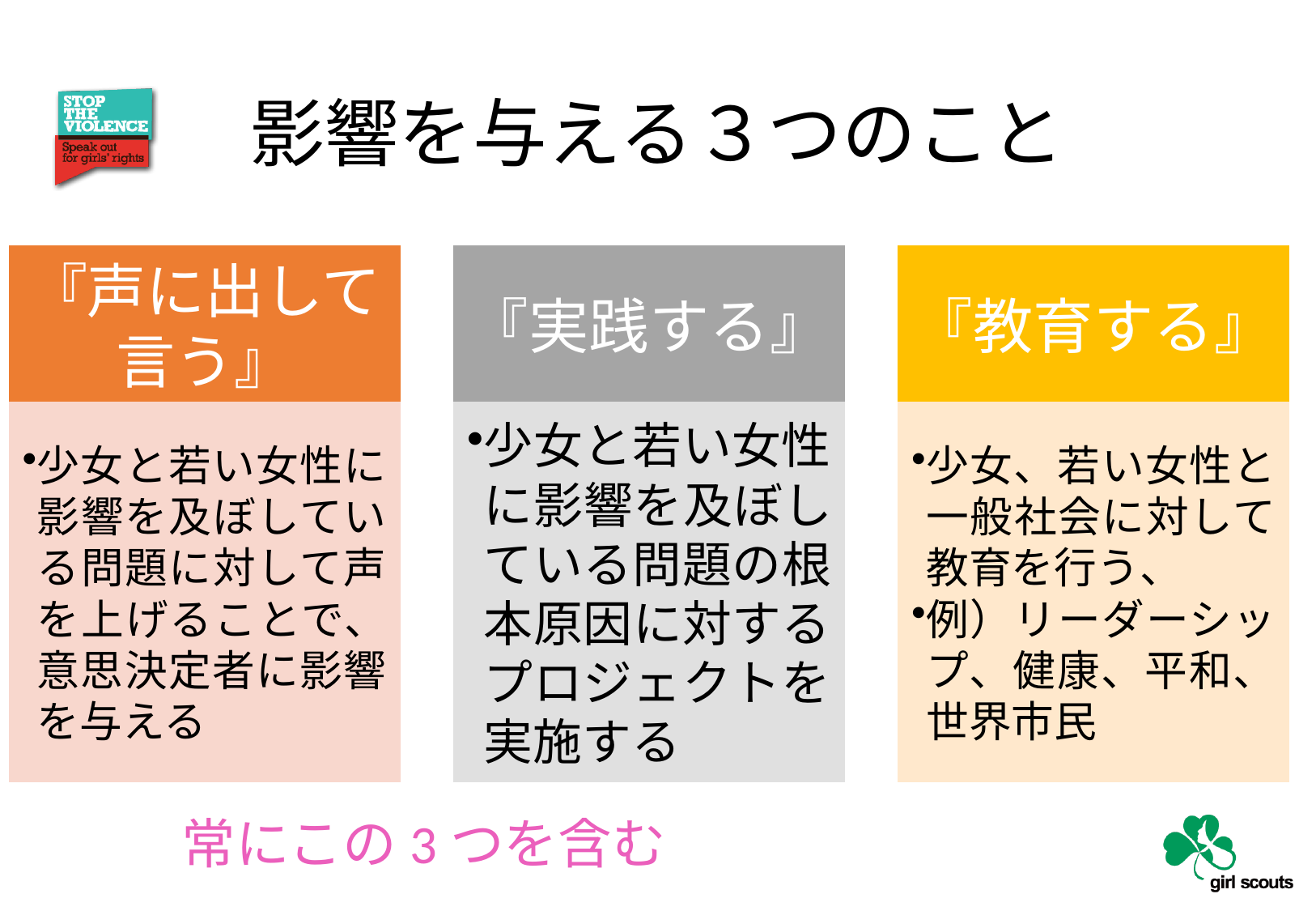

# 影響を与える３つのこと
『声に出して言う』
少女と若い女性に影響を及ぼしている問題に対して声を上げることで、意思決定者に影響を与える
『実践する』
少女と若い女性に影響を及ぼしている問題の根本原因に対するプロジェクトを実施する
『教育する』
少女、若い女性と一般社会に対して教育を行う、
例）リーダーシップ、健康、平和、世界市民
常にこの3つを含む